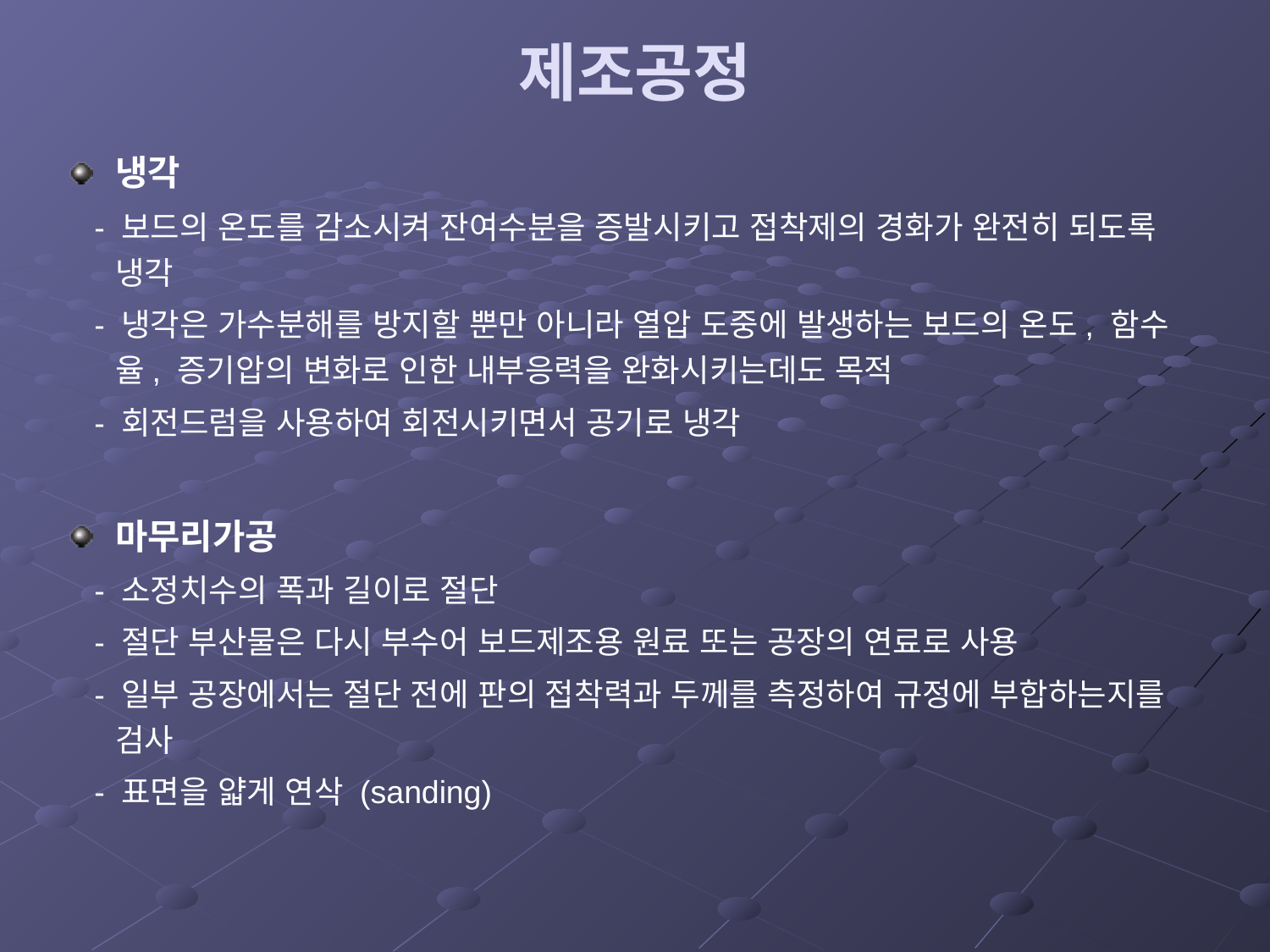

# 제조공정
냉각
   - 보드의 온도를 감소시켜 잔여수분을 증발시키고 접착제의 경화가 완전히 되도록 냉각
   - 냉각은 가수분해를 방지할 뿐만 아니라 열압 도중에 발생하는 보드의 온도, 함수율, 증기압의 변화로 인한 내부응력을 완화시키는데도 목적
   - 회전드럼을 사용하여 회전시키면서 공기로 냉각

마무리가공
   - 소정치수의 폭과 길이로 절단
   - 절단 부산물은 다시 부수어 보드제조용 원료 또는 공장의 연료로 사용
   - 일부 공장에서는 절단 전에 판의 접착력과 두께를 측정하여 규정에 부합하는지를 검사
   - 표면을 얇게 연삭 (sanding)